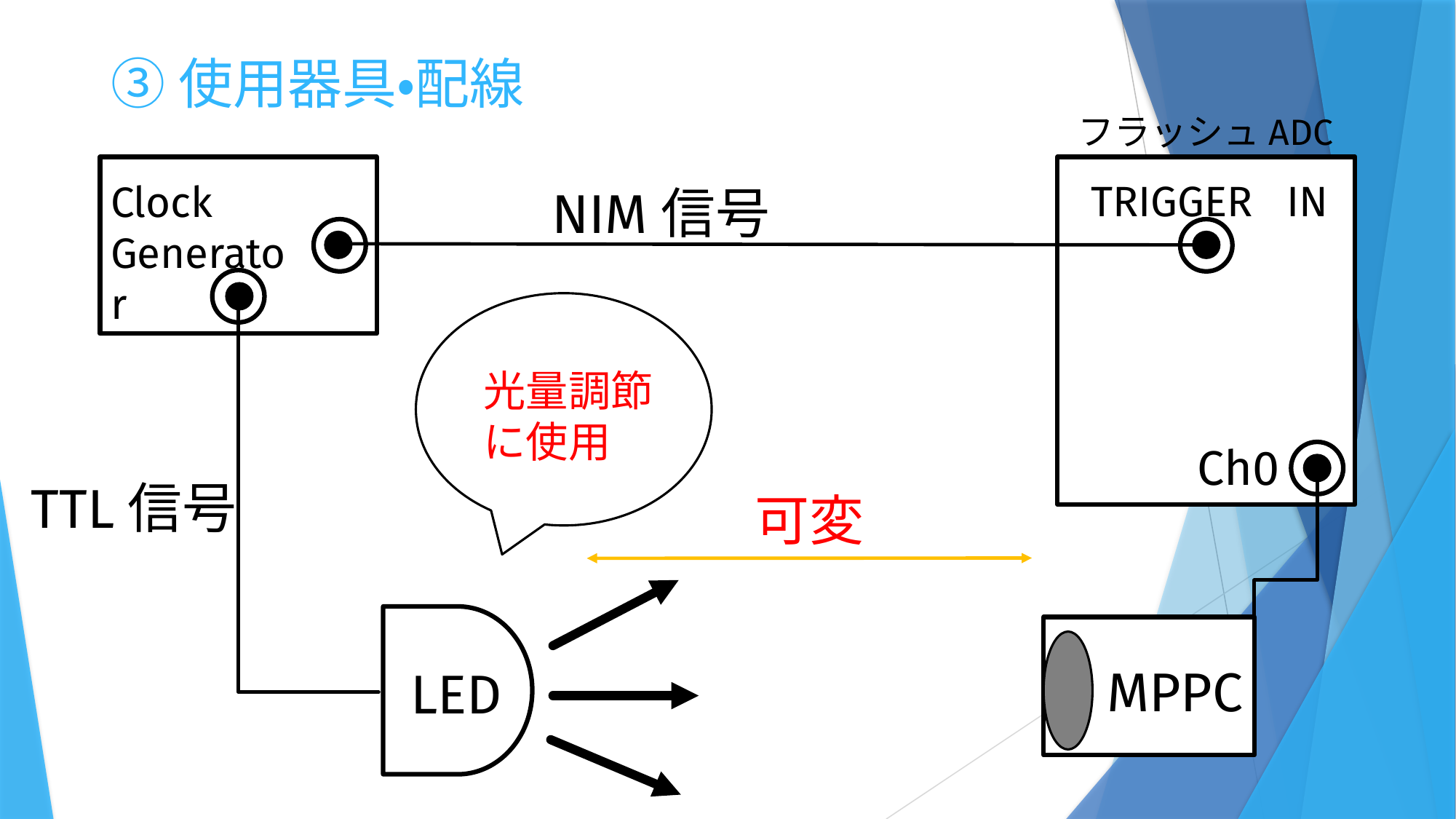

# ③使用器具・配線
フラッシュADC

TRIGGER   IN
Clock  Generator
NIM信号

光量調節に使用
Ch0

TTL信号
可変

MPPC
LED